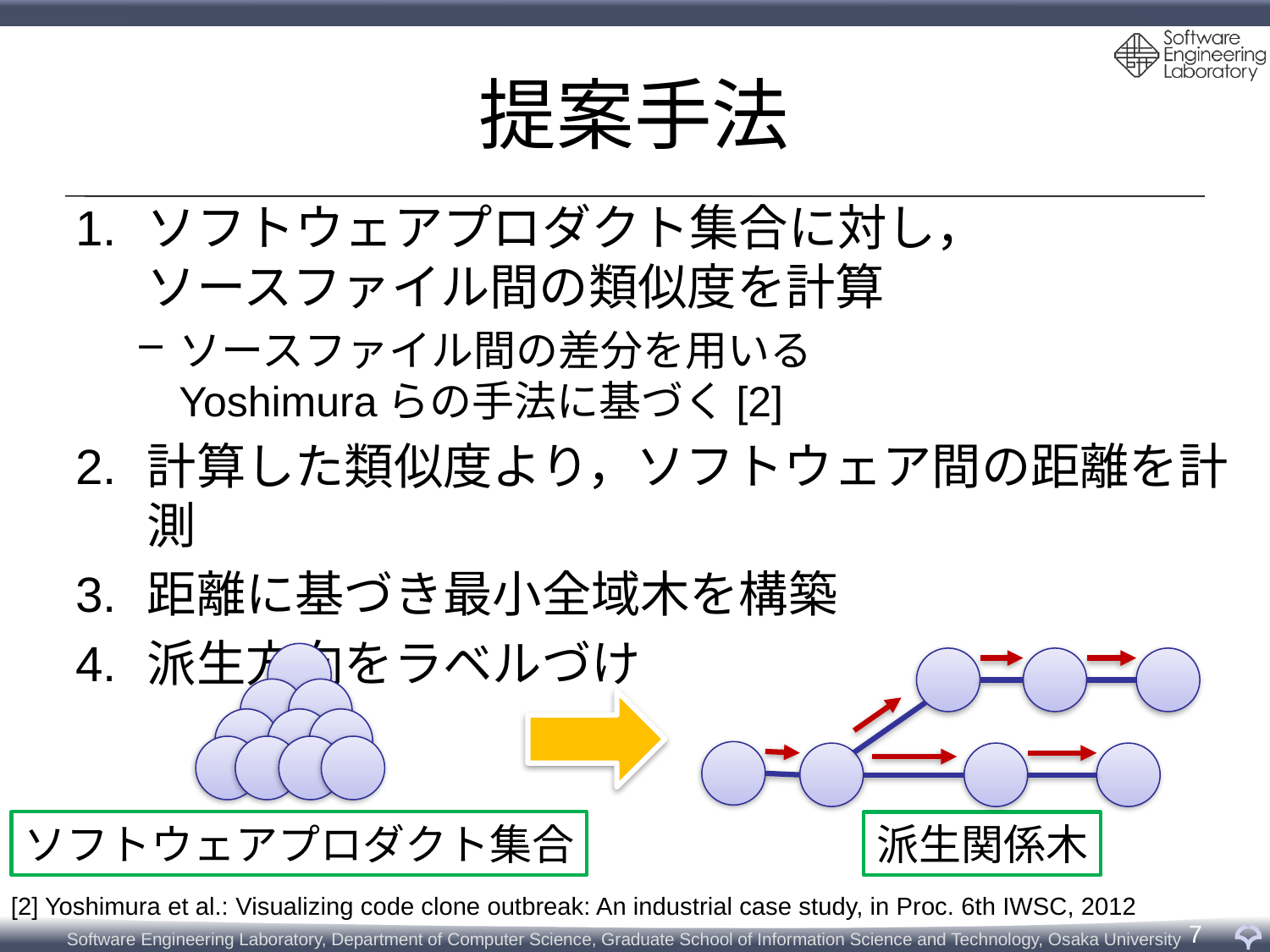

# 提案手法
ソフトウェアプロダクト集合に対し，
ソースファイル間の類似度を計算
ソースファイル間の差分を用いる
Yoshimuraらの手法に基づく[2]
計算した類似度より，ソフトウェア間の距離を計測
距離に基づき最小全域木を構築
派生方向をラベルづけ

ソフトウェアプロダクト集合
派生関係木
[2] Yoshimura et al.: Visualizing code clone outbreak: An industrial case study, in Proc. 6th IWSC, 2012
7